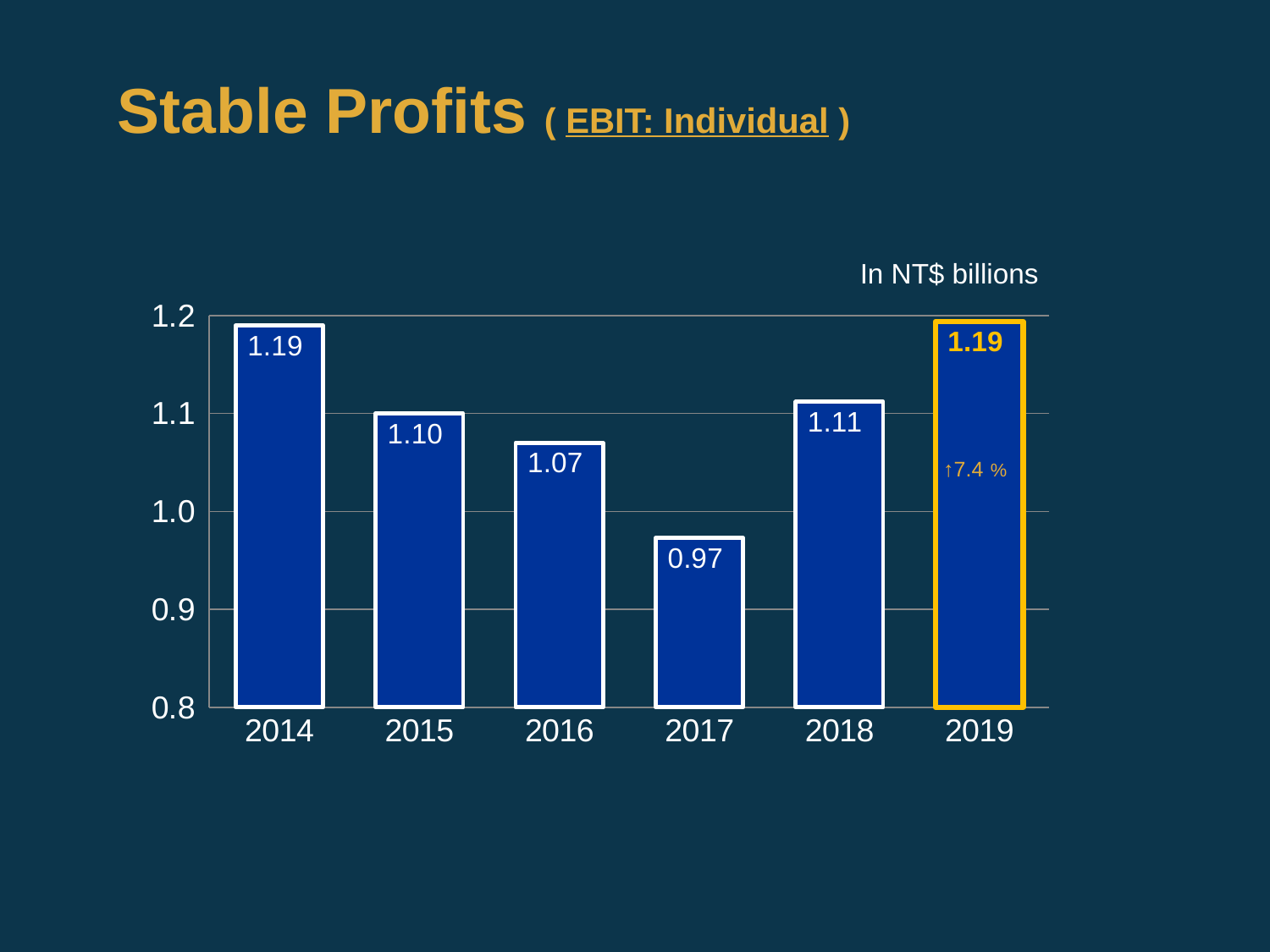

Stable Profits ( EBIT: Individual )

### Chart

| Category |   稅前淨利 |
|---|---|
| 2014 | 1.1900000000000008 |
| 2015 | 1.1 |
| 2016 | 1.07 |
| 2017 | 0.9730000000000004 |
| 2018 | 1.112 |
| 2019 | 1.1940000000000008 |
In NT$ billions
↑7.4 %